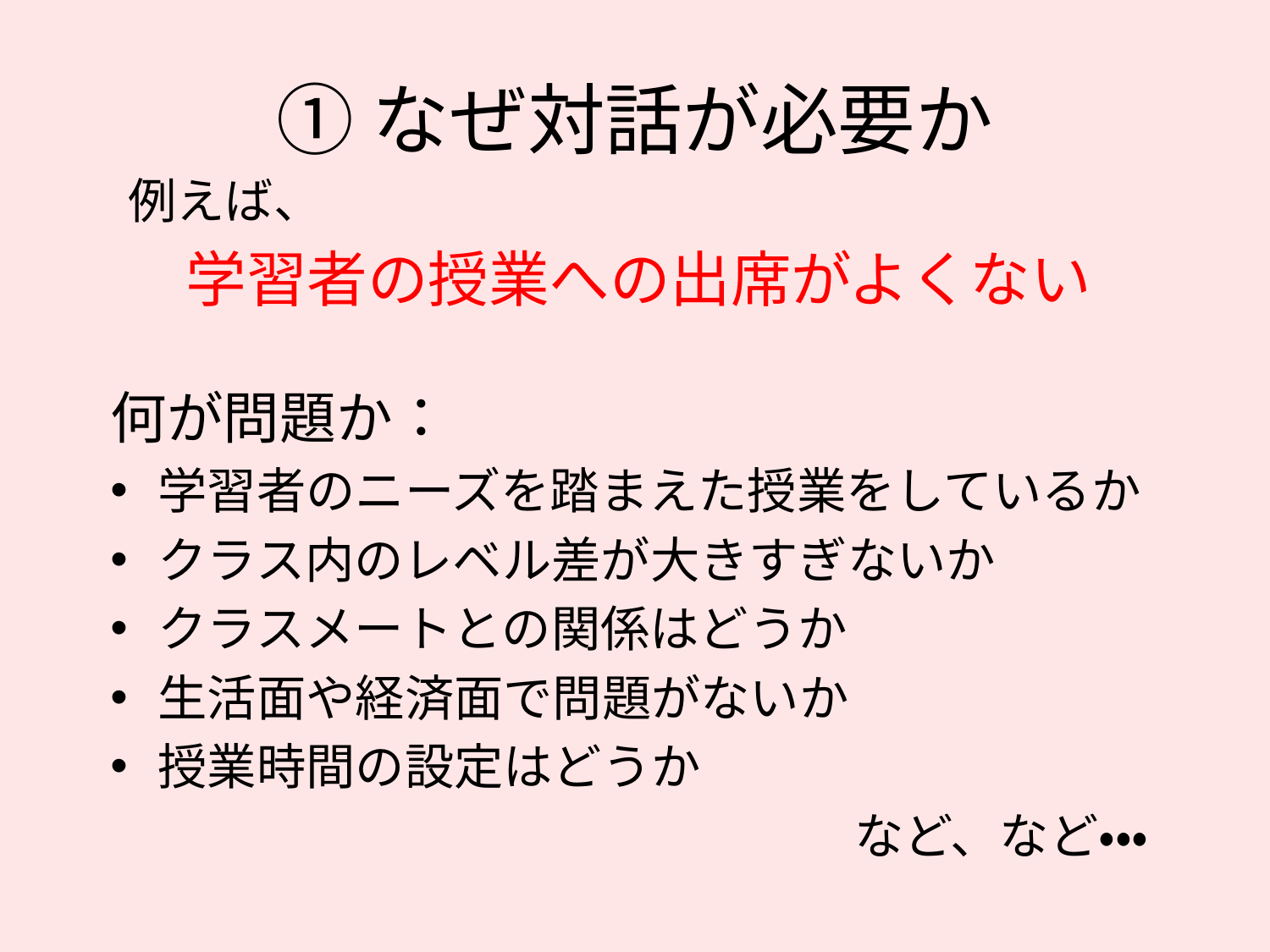

# ①なぜ対話が必要か
例えば、
学習者の授業への出席がよくない

何が問題か：
学習者のニーズを踏まえた授業をしているか
クラス内のレベル差が大きすぎないか
クラスメートとの関係はどうか
生活面や経済面で問題がないか
授業時間の設定はどうか
など、など・・・